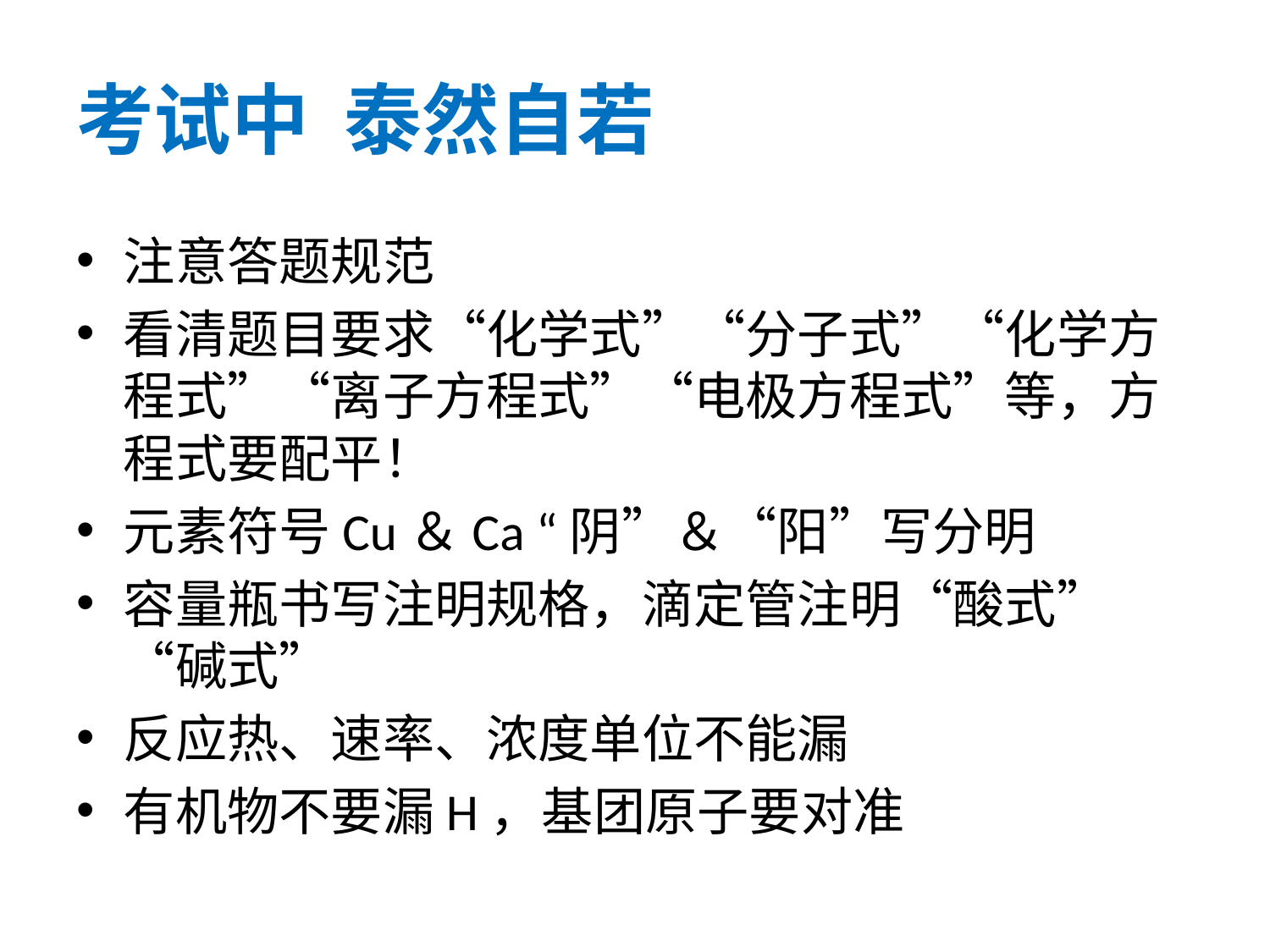

# 考试中  泰然自若
注意答题规范
看清题目要求“化学式”“分子式”“化学方程式”“离子方程式”“电极方程式”等，方程式要配平！
元素符号Cu＆Ca “阴”＆“阳”写分明
容量瓶书写注明规格，滴定管注明“酸式”“碱式”
反应热、速率、浓度单位不能漏
有机物不要漏H，基团原子要对准